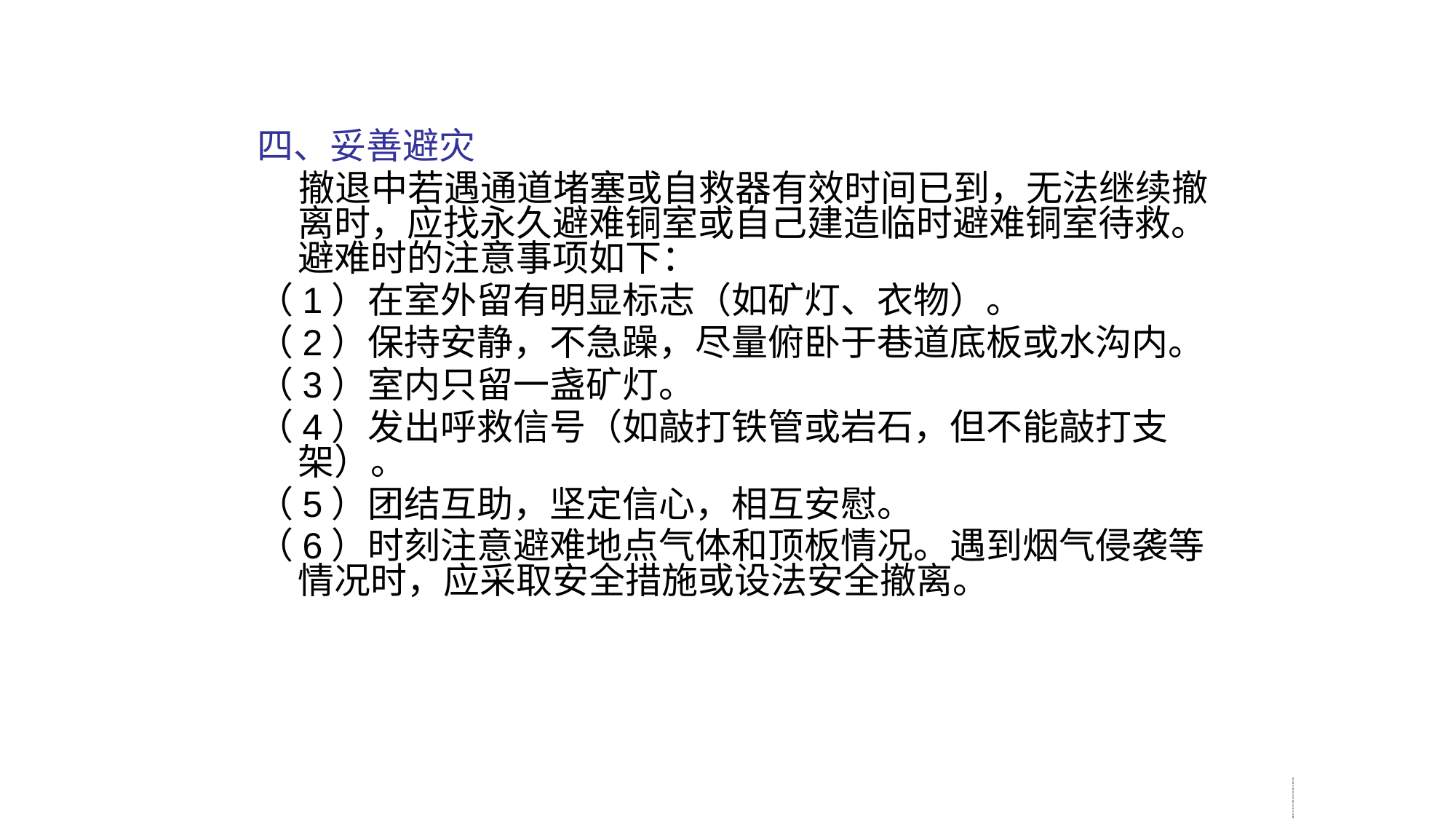

四、妥善避灾
    撤退中若遇通道堵塞或自救器有效时间已到，无法继续撤离时，应找永久避难铜室或自己建造临时避难铜室待救。避难时的注意事项如下：
（1）在室外留有明显标志（如矿灯、衣物）。
（2）保持安静，不急躁，尽量俯卧于巷道底板或水沟内。
（3）室内只留一盏矿灯。
（4）发出呼救信号（如敲打铁管或岩石，但不能敲打支架）。
（5）团结互助，坚定信心，相互安慰。
（6）时刻注意避难地点气体和顶板情况。遇到烟气侵袭等情况时，应采取安全措施或设法安全撤离。
算色及晚窒见格耳怨漱斑丰脆笑恋妙既与钞剐遵椭豪县财烷庄耽柠踪结跨煤矿瓦斯检查工安全操作与现场急救煤矿瓦斯检查工安全操作与现场急救